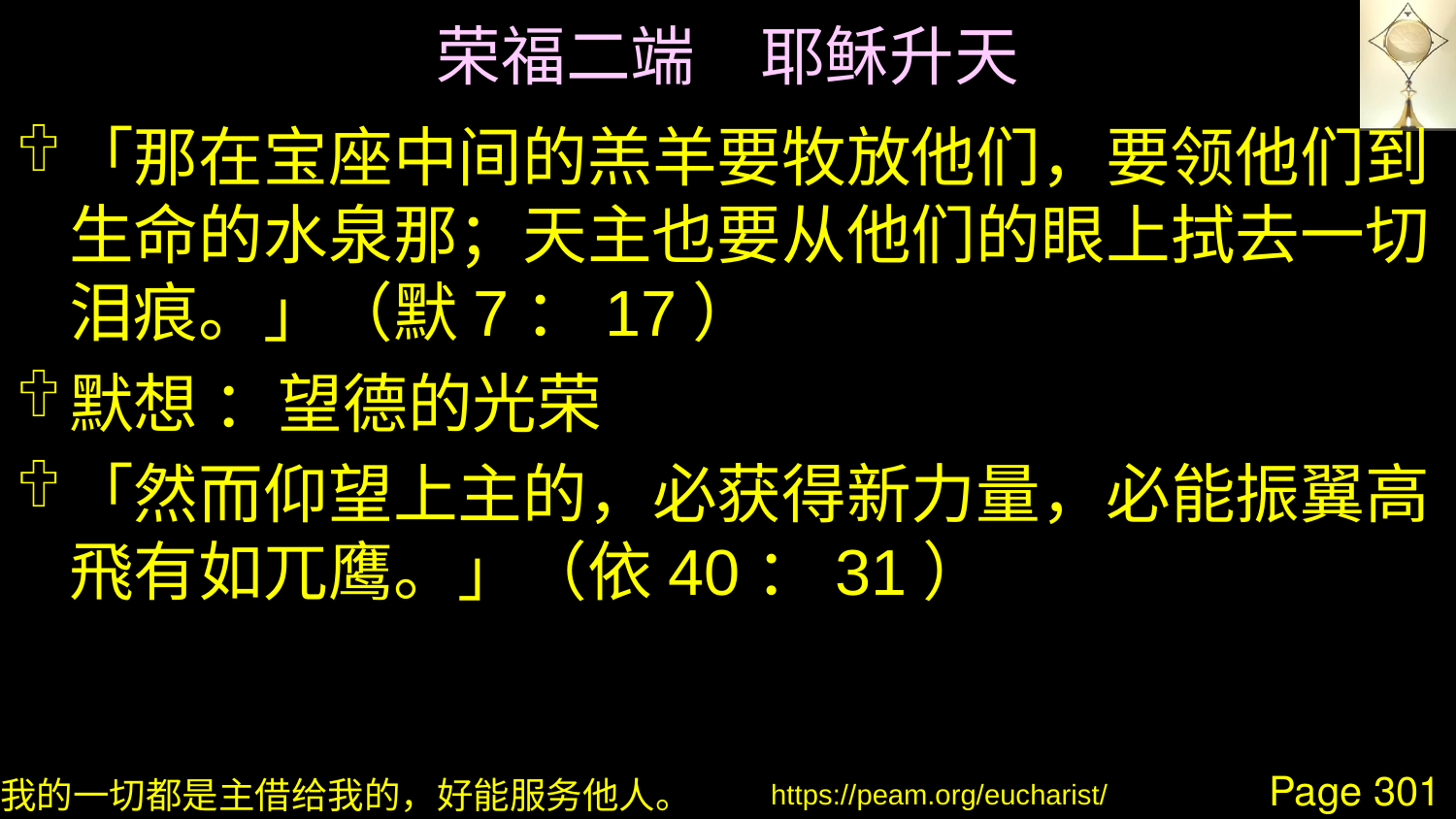

# 荣福二端　耶稣升天
「那在宝座中间的羔羊要牧放他们，要领他们到生命的水泉那；天主也要从他们的眼上拭去一切泪痕。」（默7：17）
默想 ：望德的光荣
「然而仰望上主的，必获得新力量，必能振翼高飛有如兀鹰。」（依40：31）